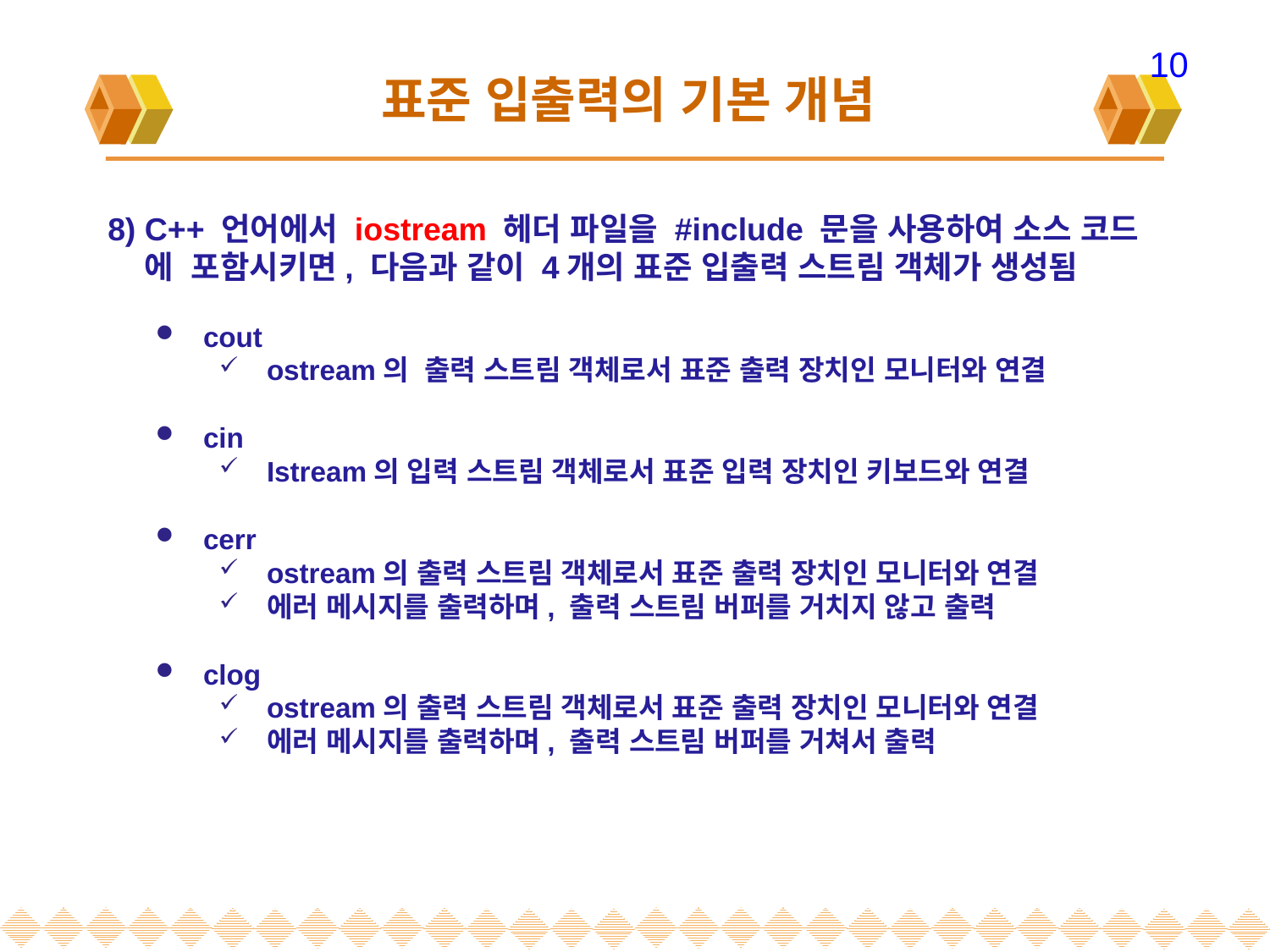

10
# 표준 입출력의 기본 개념

  8) C++ 언어에서 iostream 헤더 파일을 #include 문을 사용하여 소스 코드
     에  포함시키면, 다음과 같이 4개의 표준 입출력 스트림 객체가 생성됨

cout
ostream의  출력 스트림 객체로서 표준 출력 장치인 모니터와 연결

cin
Istream의 입력 스트림 객체로서 표준 입력 장치인 키보드와 연결

cerr
ostream의 출력 스트림 객체로서 표준 출력 장치인 모니터와 연결
에러 메시지를 출력하며, 출력 스트림 버퍼를 거치지 않고 출력

clog
ostream의 출력 스트림 객체로서 표준 출력 장치인 모니터와 연결
에러 메시지를 출력하며, 출력 스트림 버퍼를 거쳐서 출력